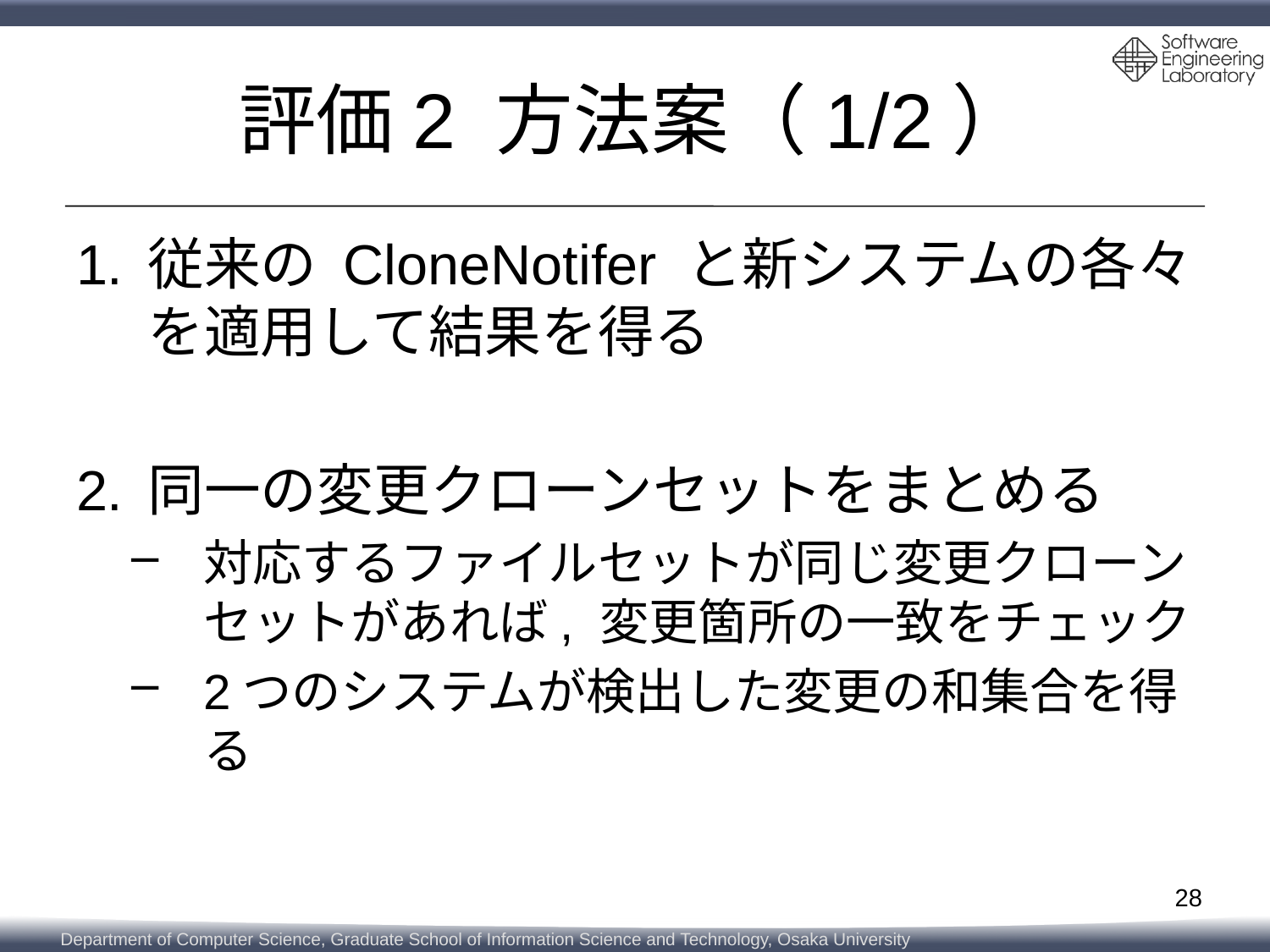

# 評価2 方法案（1/2）
従来の CloneNotifer と新システムの各々を適用して結果を得る

同一の変更クローンセットをまとめる
対応するファイルセットが同じ変更クローンセットがあれば, 変更箇所の一致をチェック
2つのシステムが検出した変更の和集合を得る
28